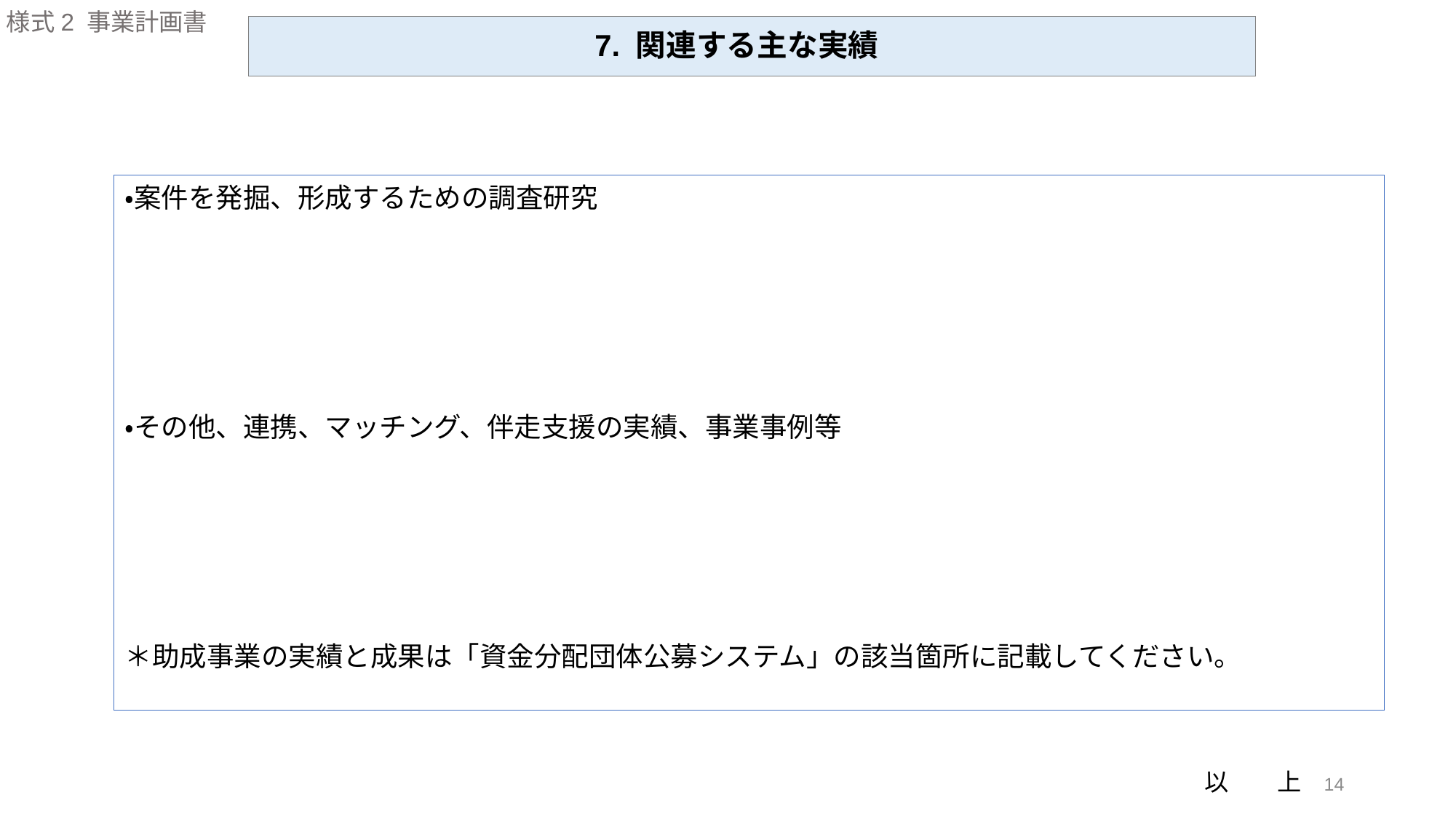

様式2 事業計画書
7. 関連する主な実績
・案件を発掘、形成するための調査研究

・その他、連携、マッチング、伴走支援の実績、事業事例等

＊助成事業の実績と成果は「資金分配団体公募システム」の該当箇所に記載してください。

以　　上　14